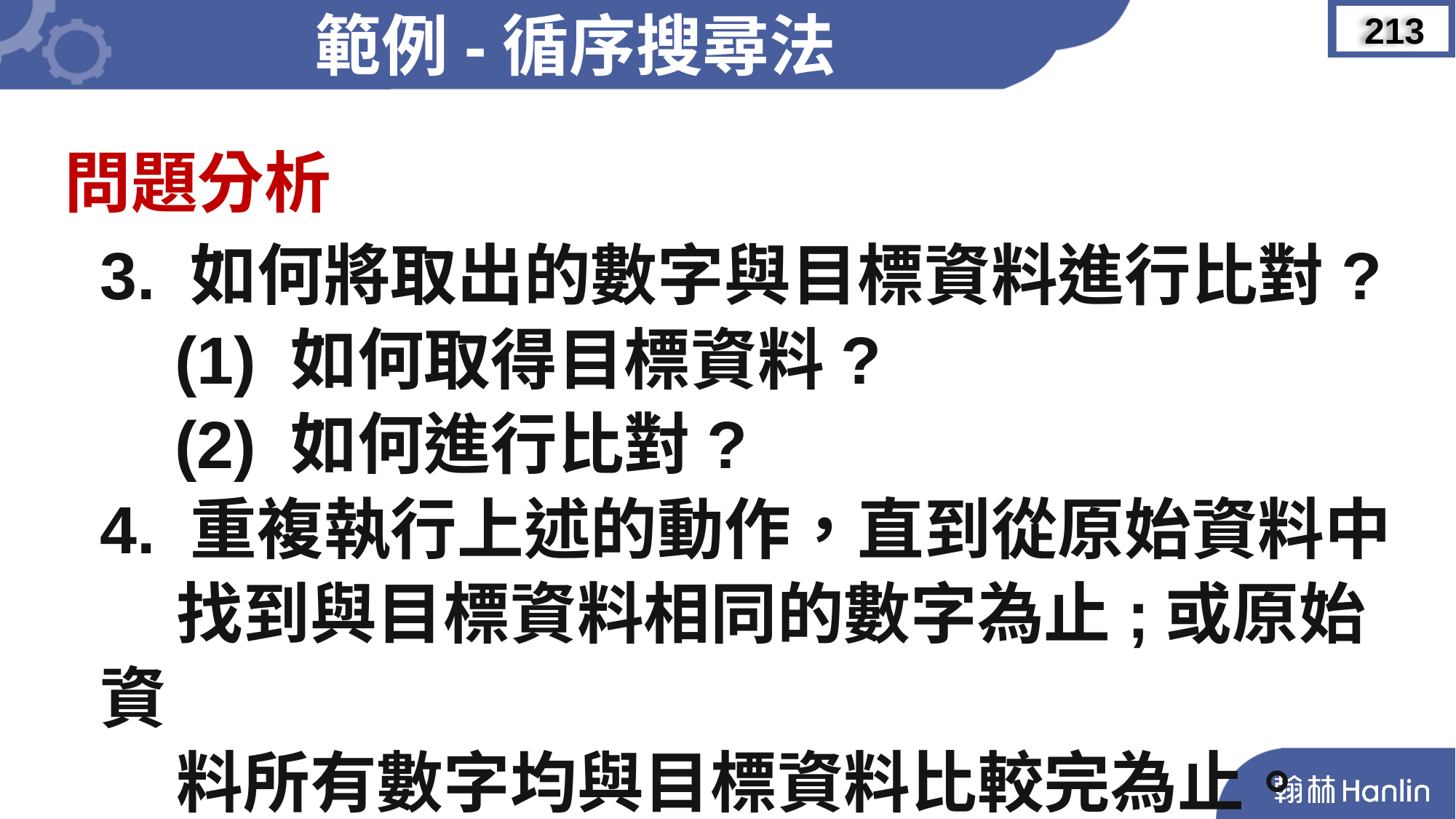

範例-循序搜尋法
213
問題分析
3. 如何將取出的數字與目標資料進行比對?
    (1) 如何取得目標資料?
    (2) 如何進行比對?
4. 重複執行上述的動作，直到從原始資料中
    找到與目標資料相同的數字為止;或原始資
    料所有數字均與目標資料比較完為止。